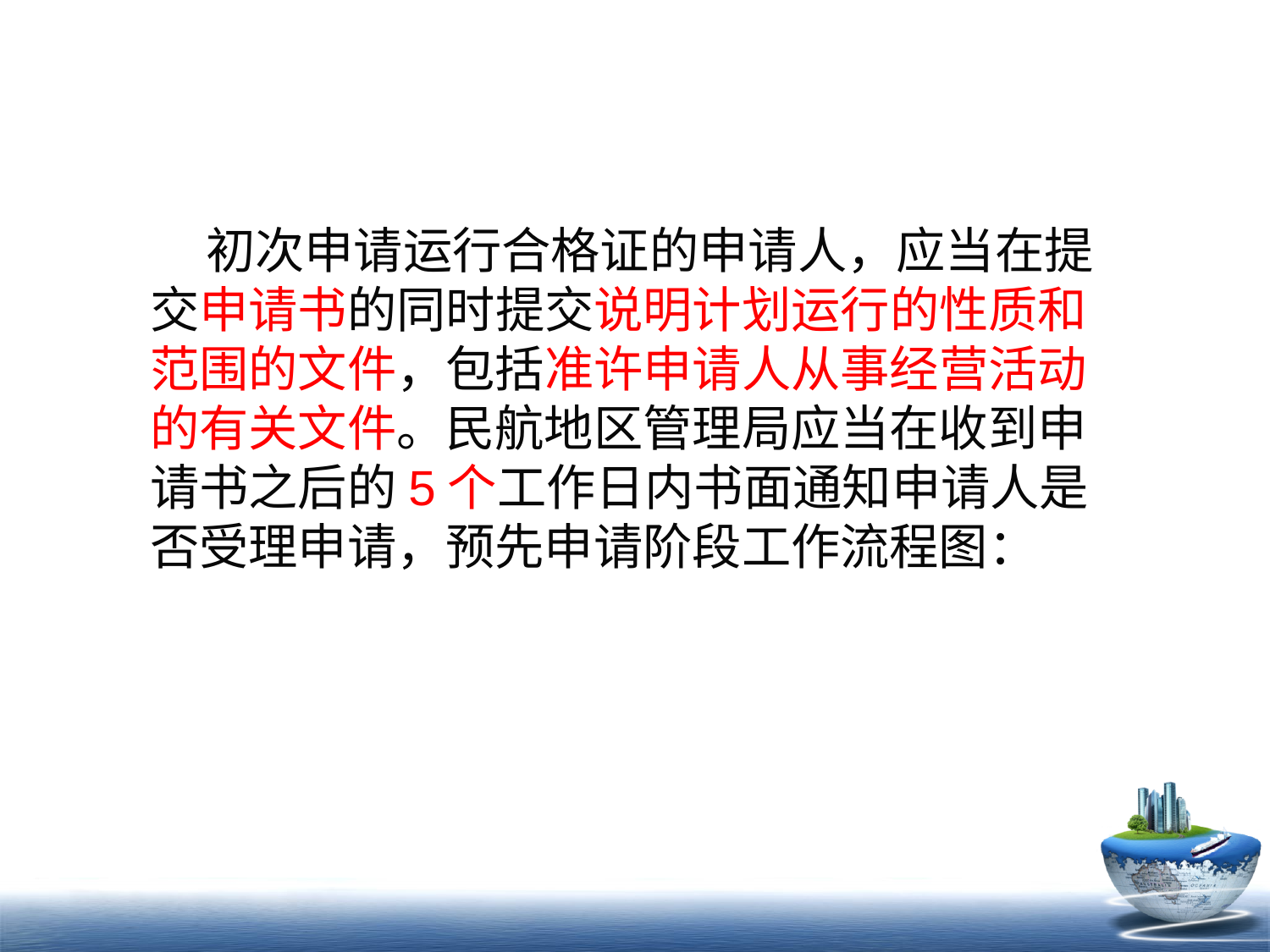

初次申请运行合格证的申请人，应当在提交申请书的同时提交说明计划运行的性质和范围的文件，包括准许申请人从事经营活动的有关文件。民航地区管理局应当在收到申请书之后的5个工作日内书面通知申请人是否受理申请，预先申请阶段工作流程图：